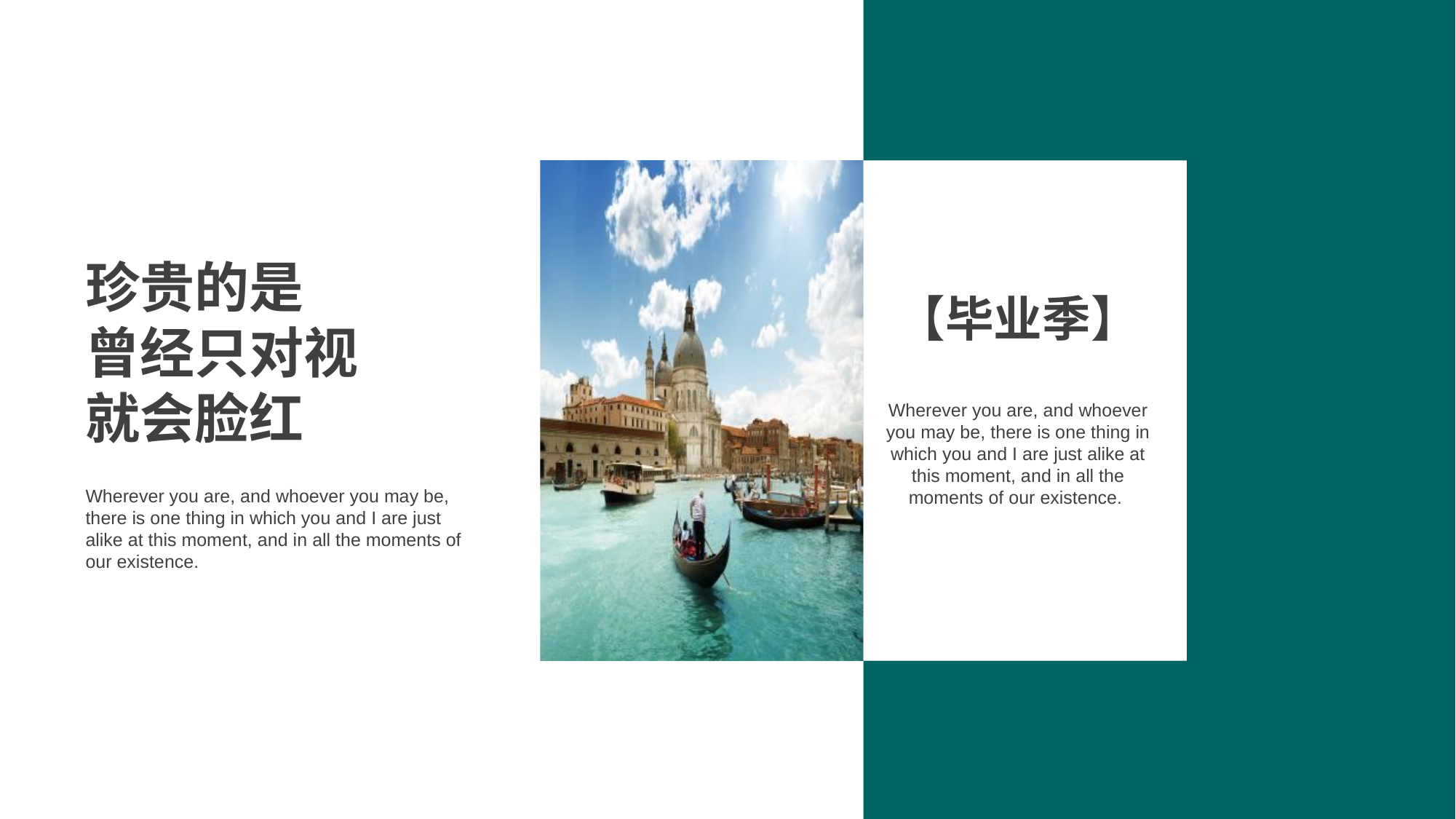

珍贵的是
曾经只对视
就会脸红
【毕业季】
Wherever you are, and whoever you may be, there is one thing in which you and I are just alike at this moment, and in all the moments of our existence.
Wherever you are, and whoever you may be, there is one thing in which you and I are just alike at this moment, and in all the moments of our existence.